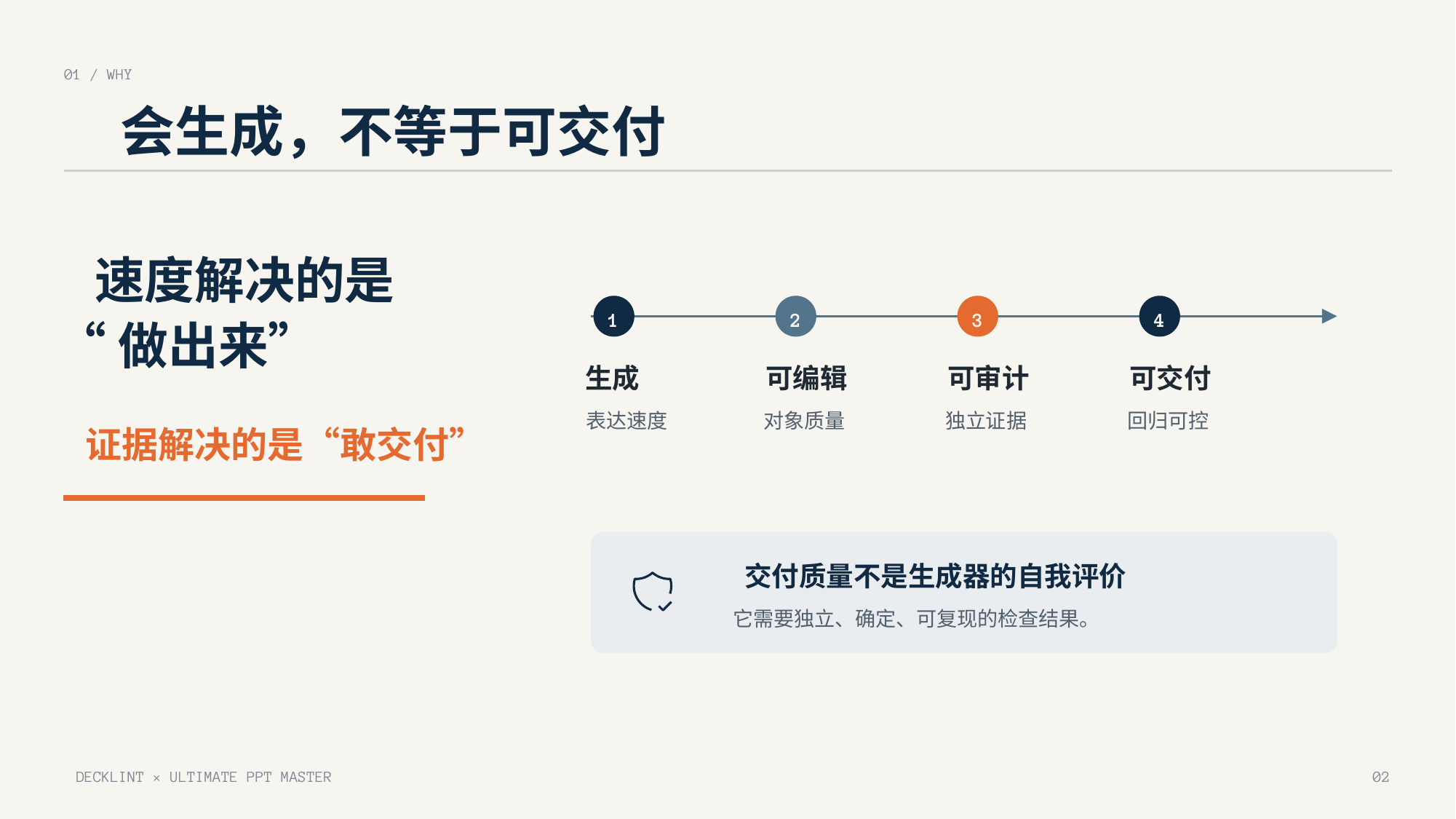

01 / WHY
会生成，不等于可交付

速度解决的是
“做出来”
证据解决的是“敢交付”

1
生成
表达速度

2
可编辑
对象质量

3
可审计
独立证据

4
可交付
回归可控

交付质量不是生成器的自我评价

它需要独立、确定、可复现的检查结果。
DECKLINT × ULTIMATE PPT MASTER
02